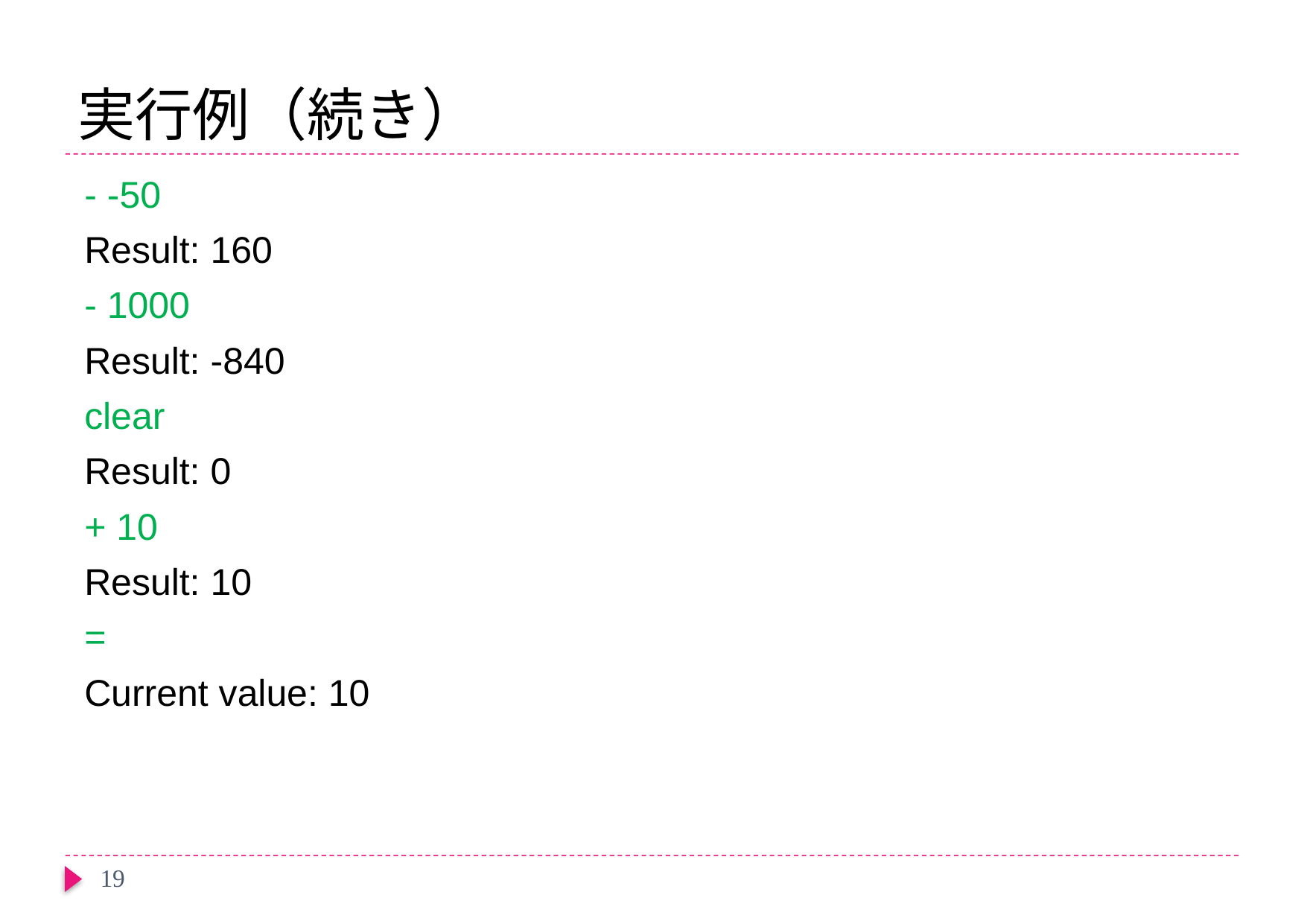

# 実行例（続き）
- -50
Result: 160
- 1000
Result: -840
clear
Result: 0
+ 10
Result: 10
=
Current value: 10

19